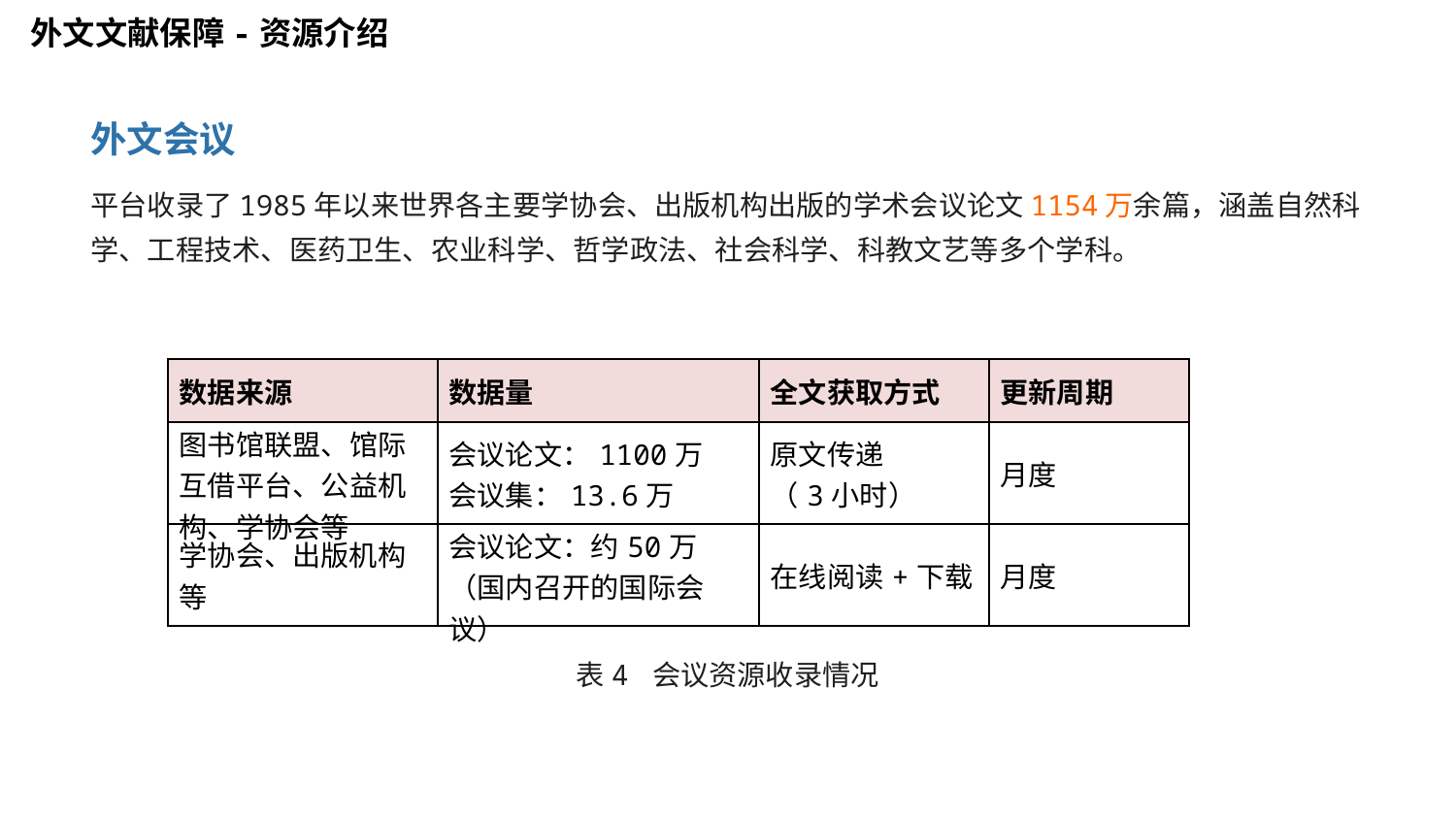

外文文献保障-资源介绍
外文会议
平台收录了1985年以来世界各主要学协会、出版机构出版的学术会议论文1154万余篇，涵盖自然科学、工程技术、医药卫生、农业科学、哲学政法、社会科学、科教文艺等多个学科。
| 数据来源 | 数据量 | 全文获取方式 | 更新周期 |
| --- | --- | --- | --- |
| 图书馆联盟、馆际互借平台、公益机构、学协会等 | 会议论文：1100万 会议集：13.6万 | 原文传递 （3小时） | 月度 |
| 学协会、出版机构等 | 会议论文：约50万 （国内召开的国际会议） | 在线阅读+下载 | 月度 |
表4 会议资源收录情况